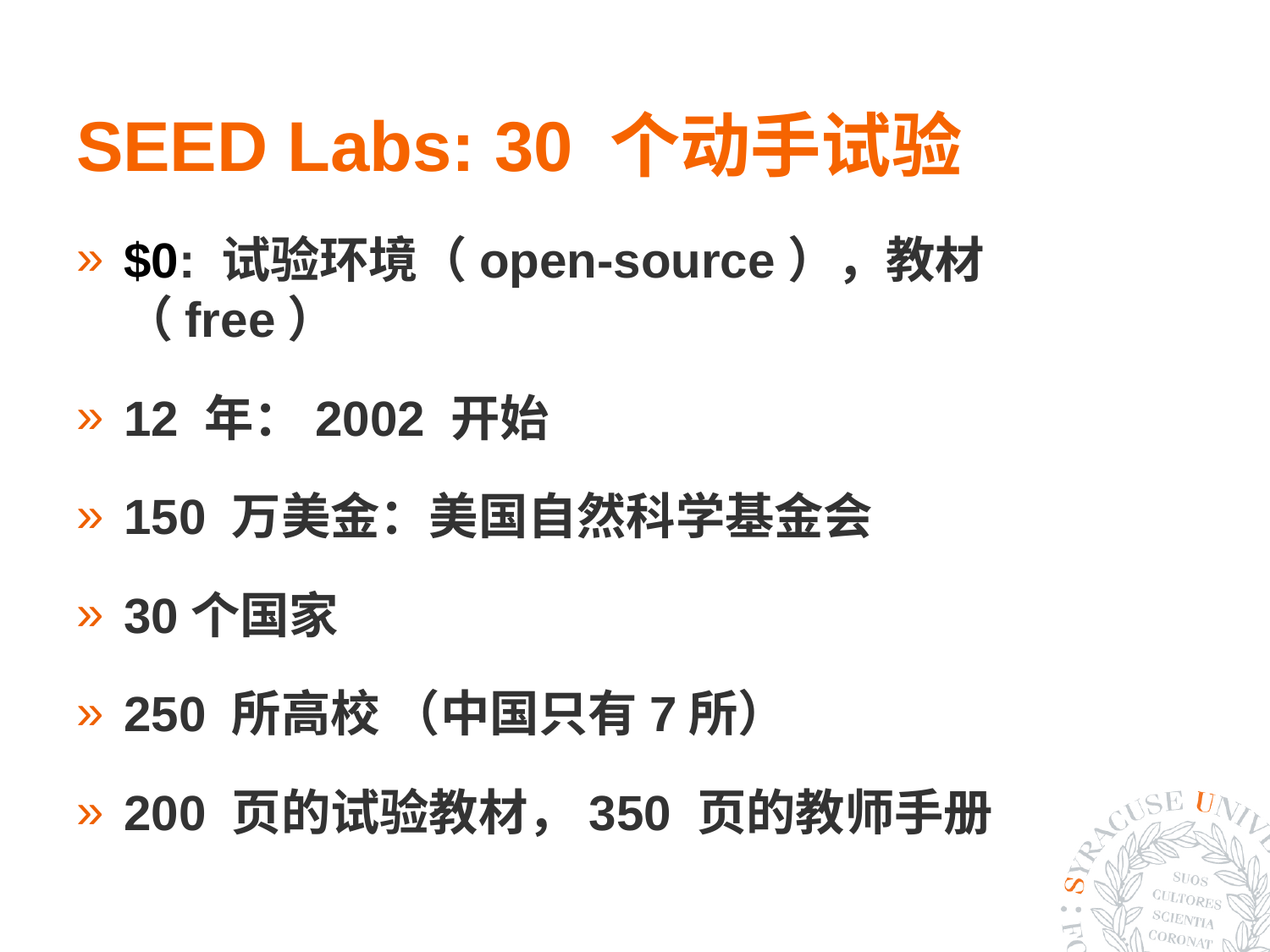

# SEED Labs: 30 个动手试验
$0: 试验环境（open-source），教材（free）
12 年：2002 开始
150 万美金：美国自然科学基金会
30个国家
250 所高校 （中国只有7所）
200 页的试验教材，350 页的教师手册